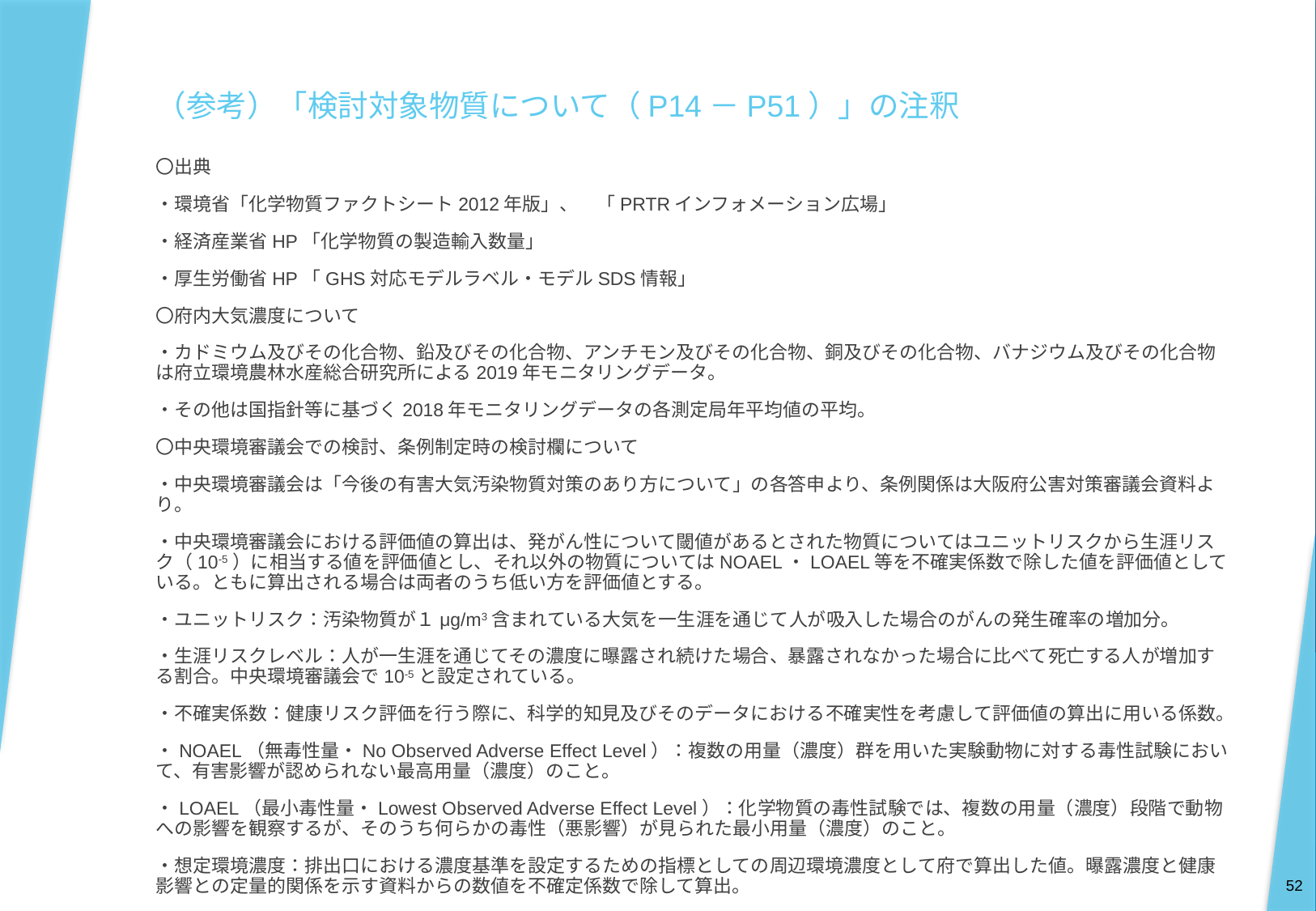

# （参考）「検討対象物質について（P14－P51）」の注釈
〇出典
・環境省「化学物質ファクトシート2012年版」、　「PRTRインフォメーション広場」
・経済産業省HP「化学物質の製造輸入数量」
・厚生労働省HP「GHS対応モデルラベル・モデルSDS情報」
〇府内大気濃度について
・カドミウム及びその化合物、鉛及びその化合物、アンチモン及びその化合物、銅及びその化合物、バナジウム及びその化合物は府立環境農林水産総合研究所による2019年モニタリングデータ。
・その他は国指針等に基づく2018年モニタリングデータの各測定局年平均値の平均。
〇中央環境審議会での検討、条例制定時の検討欄について
・中央環境審議会は「今後の有害大気汚染物質対策のあり方について」の各答申より、条例関係は大阪府公害対策審議会資料より。
・中央環境審議会における評価値の算出は、発がん性について閾値があるとされた物質についてはユニットリスクから生涯リスク（10-5）に相当する値を評価値とし、それ以外の物質についてはNOAEL・LOAEL等を不確実係数で除した値を評価値としている。ともに算出される場合は両者のうち低い方を評価値とする。
・ユニットリスク：汚染物質が１μg/m3含まれている大気を一生涯を通じて人が吸入した場合のがんの発生確率の増加分。
・生涯リスクレベル：人が一生涯を通じてその濃度に曝露され続けた場合、暴露されなかった場合に比べて死亡する人が増加する割合。中央環境審議会で10-5と設定されている。
・不確実係数：健康リスク評価を行う際に、科学的知見及びそのデータにおける不確実性を考慮して評価値の算出に用いる係数。
・NOAEL（無毒性量・No Observed Adverse Effect Level）：複数の用量（濃度）群を用いた実験動物に対する毒性試験において、有害影響が認められない最高用量（濃度）のこと。
・LOAEL（最小毒性量・Lowest Observed Adverse Effect Level）：化学物質の毒性試験では、複数の用量（濃度）段階で動物への影響を観察するが、そのうち何らかの毒性（悪影響）が見られた最小用量（濃度）のこと。
・想定環境濃度：排出口における濃度基準を設定するための指標としての周辺環境濃度として府で算出した値。曝露濃度と健康影響との定量的関係を示す資料からの数値を不確定係数で除して算出。

52